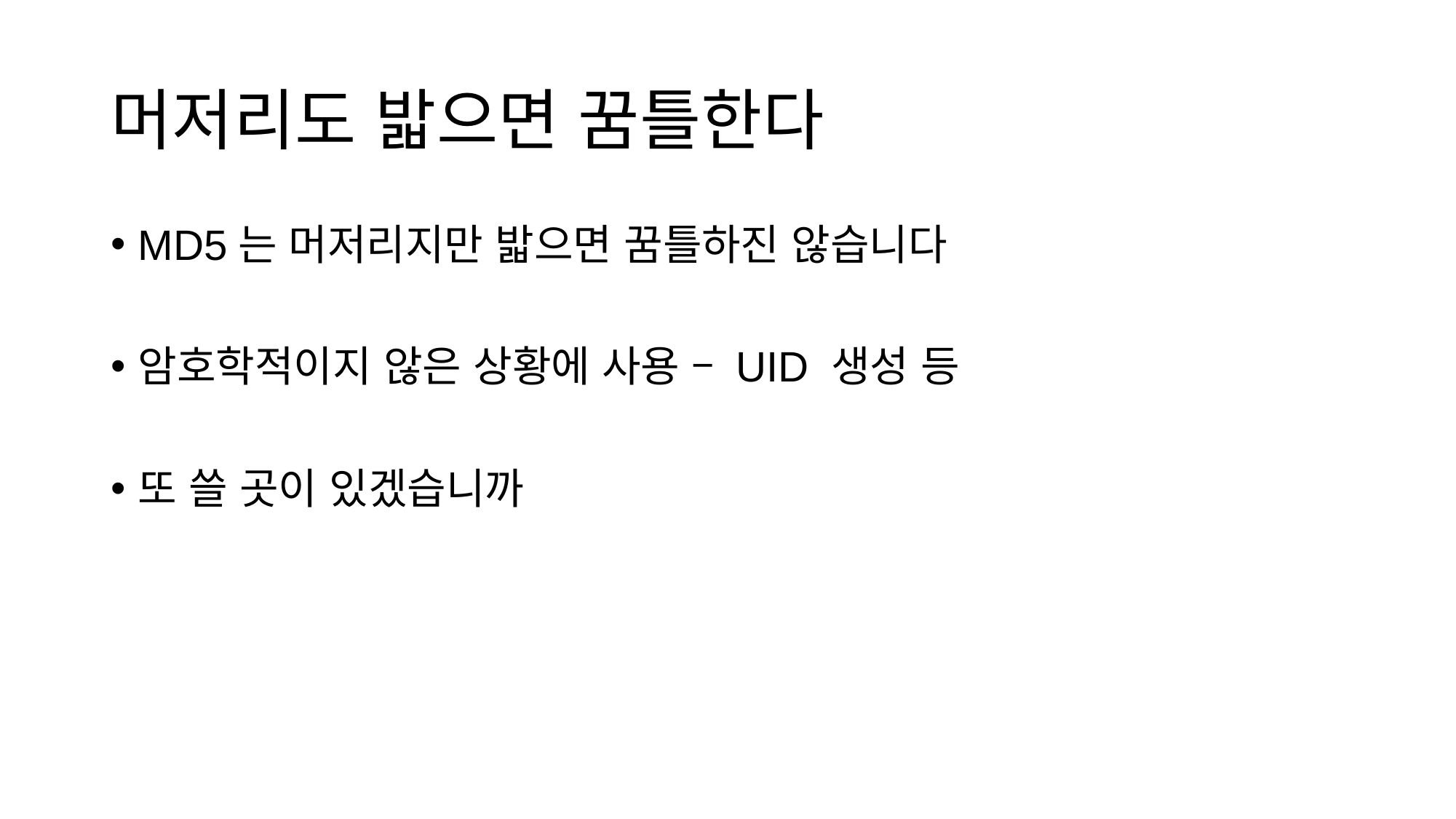

# 머저리도 밟으면 꿈틀한다
MD5는 머저리지만 밟으면 꿈틀하진 않습니다

암호학적이지 않은 상황에 사용 – UID 생성 등

또 쓸 곳이 있겠습니까